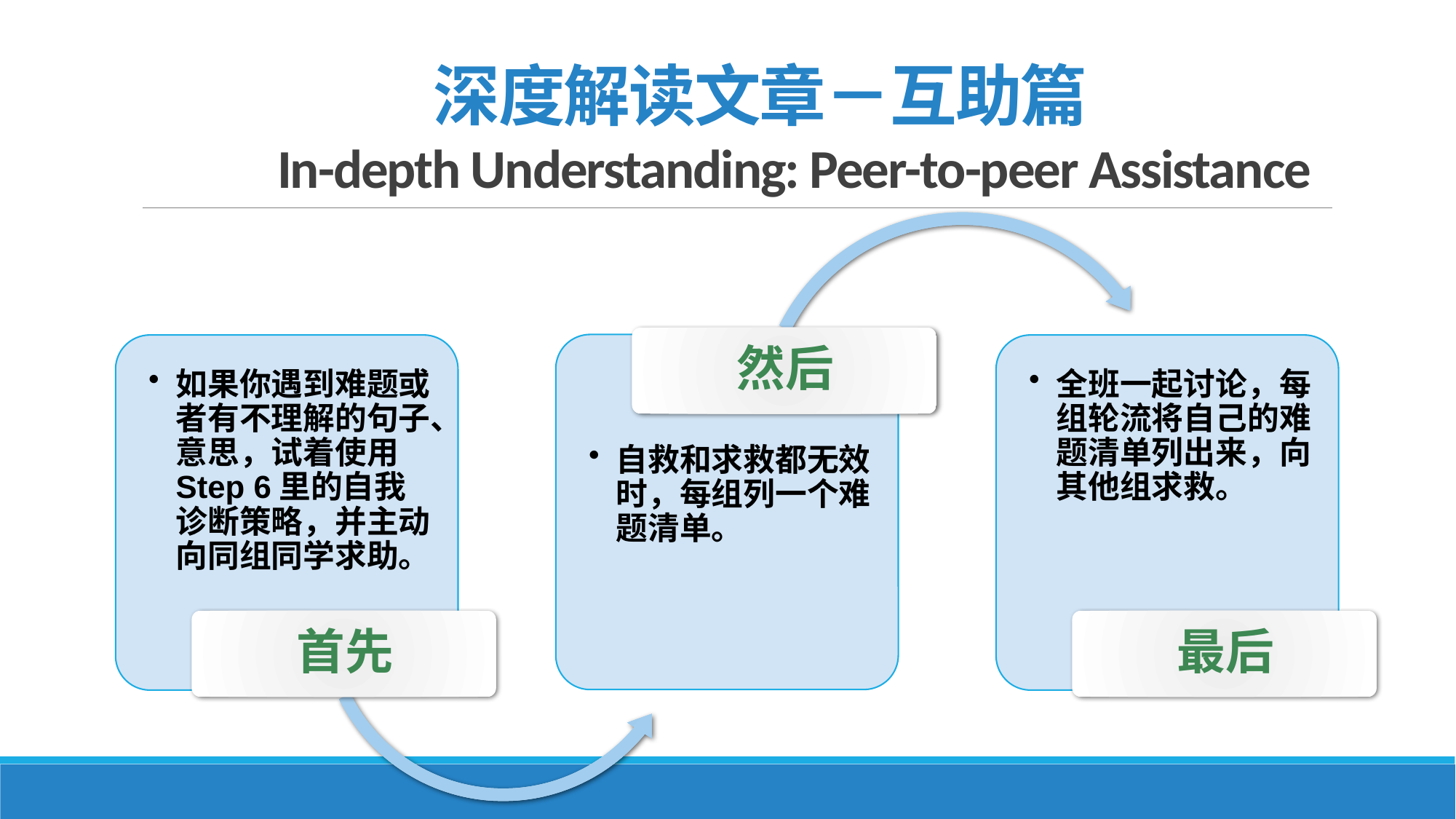

深度解读文章－互助篇
        In-depth Understanding: Peer-to-peer Assistance
如果你遇到难题或者有不理解的句子、意思，试着使用Step 6里的自我诊断策略，并主动向同组同学求助。
首先
自救和求救都无效时，每组列一个难题清单。
然后
全班一起讨论，每组轮流将自己的难题清单列出来，向其他组求救。
最后
#